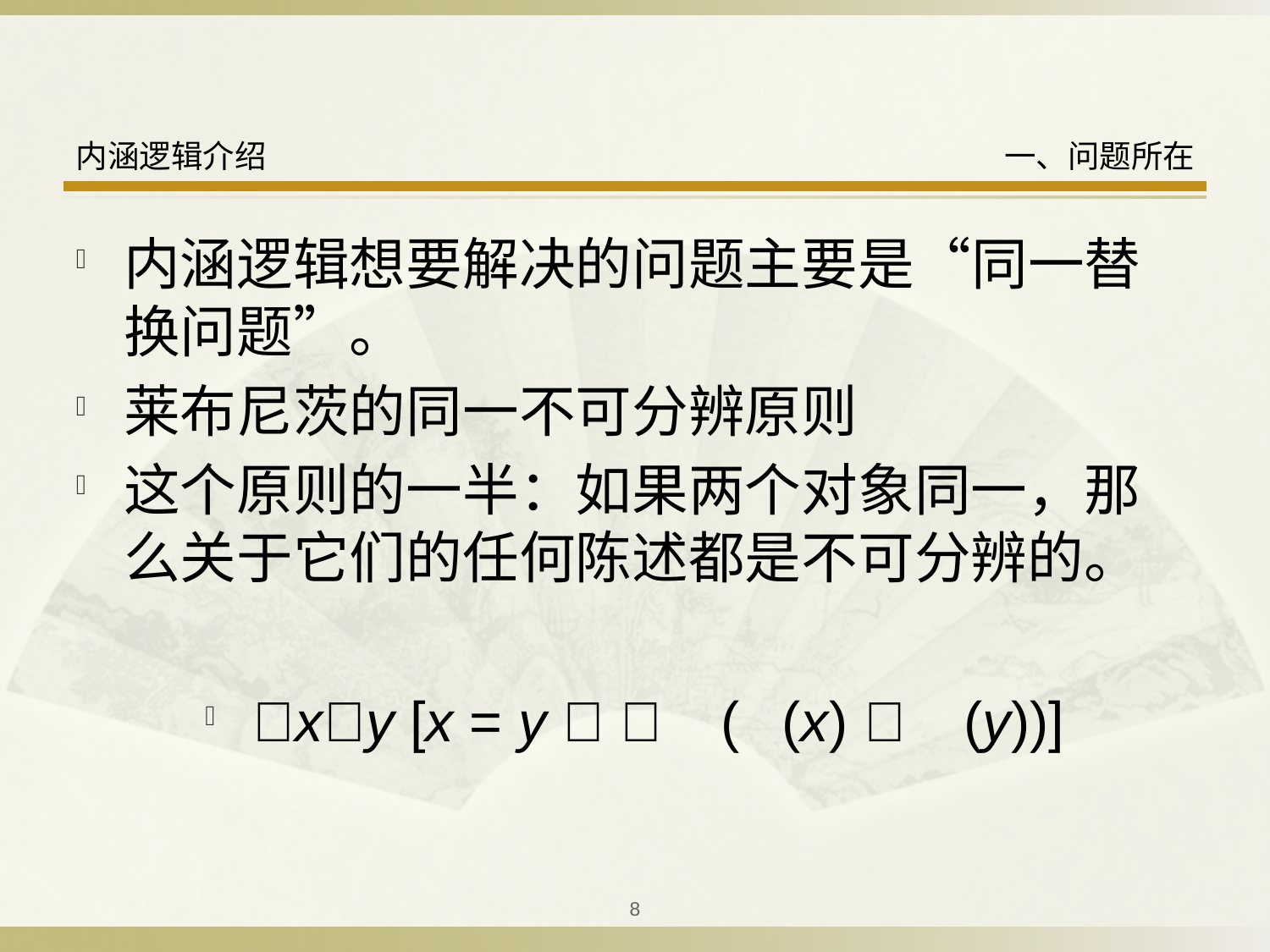

内涵逻辑想要解决的问题主要是“同一替换问题”。
莱布尼茨的同一不可分辨原则
这个原则的一半：如果两个对象同一，那么关于它们的任何陈述都是不可分辨的。

∀x∀y [x = y → ∀ϕ (ϕ(x) ↔ ϕ(y))]

8